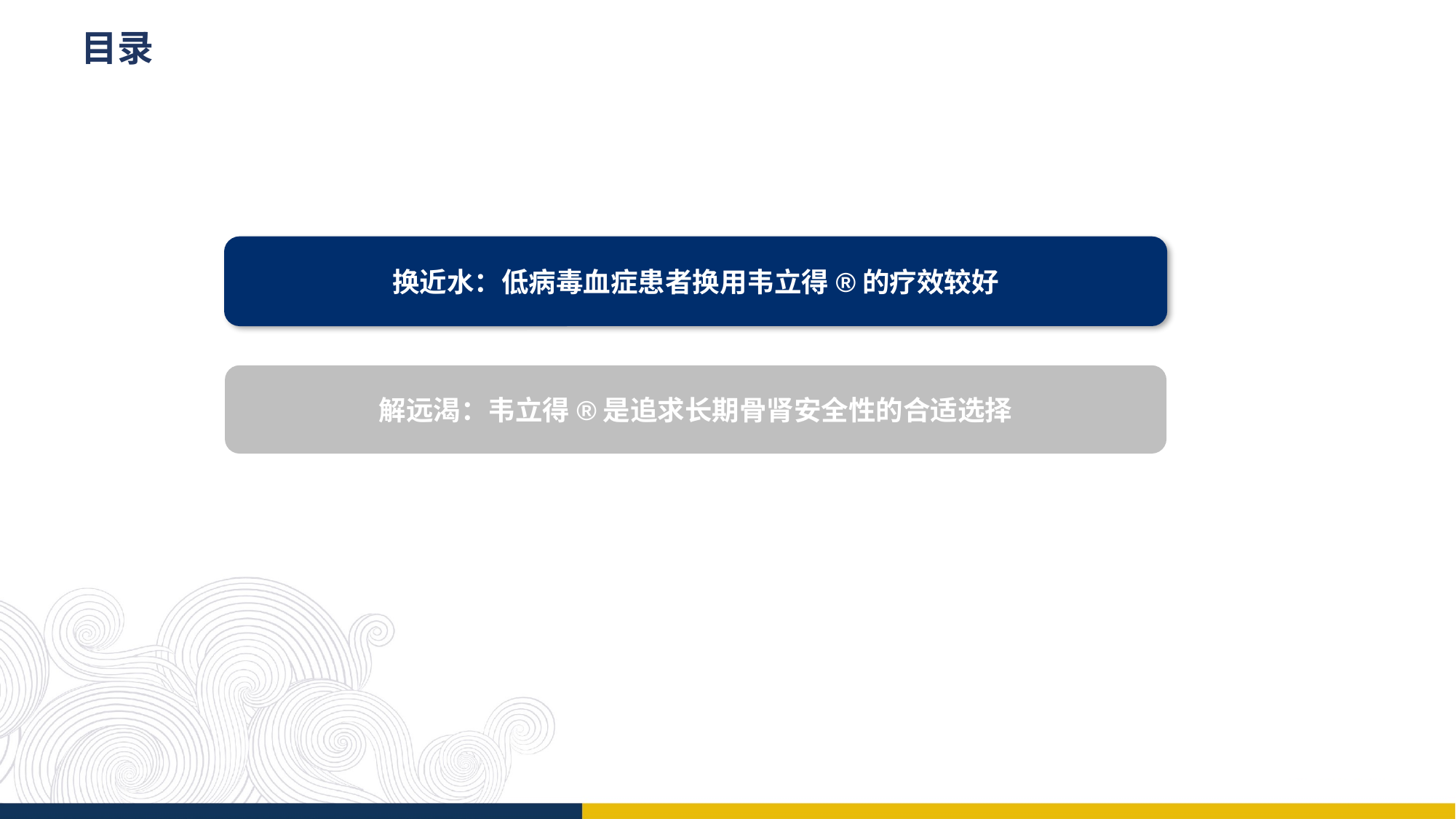

# 目录
换近水：低病毒血症患者换用韦立得®的疗效较好
解远渴：韦立得®是追求长期骨肾安全性的合适选择